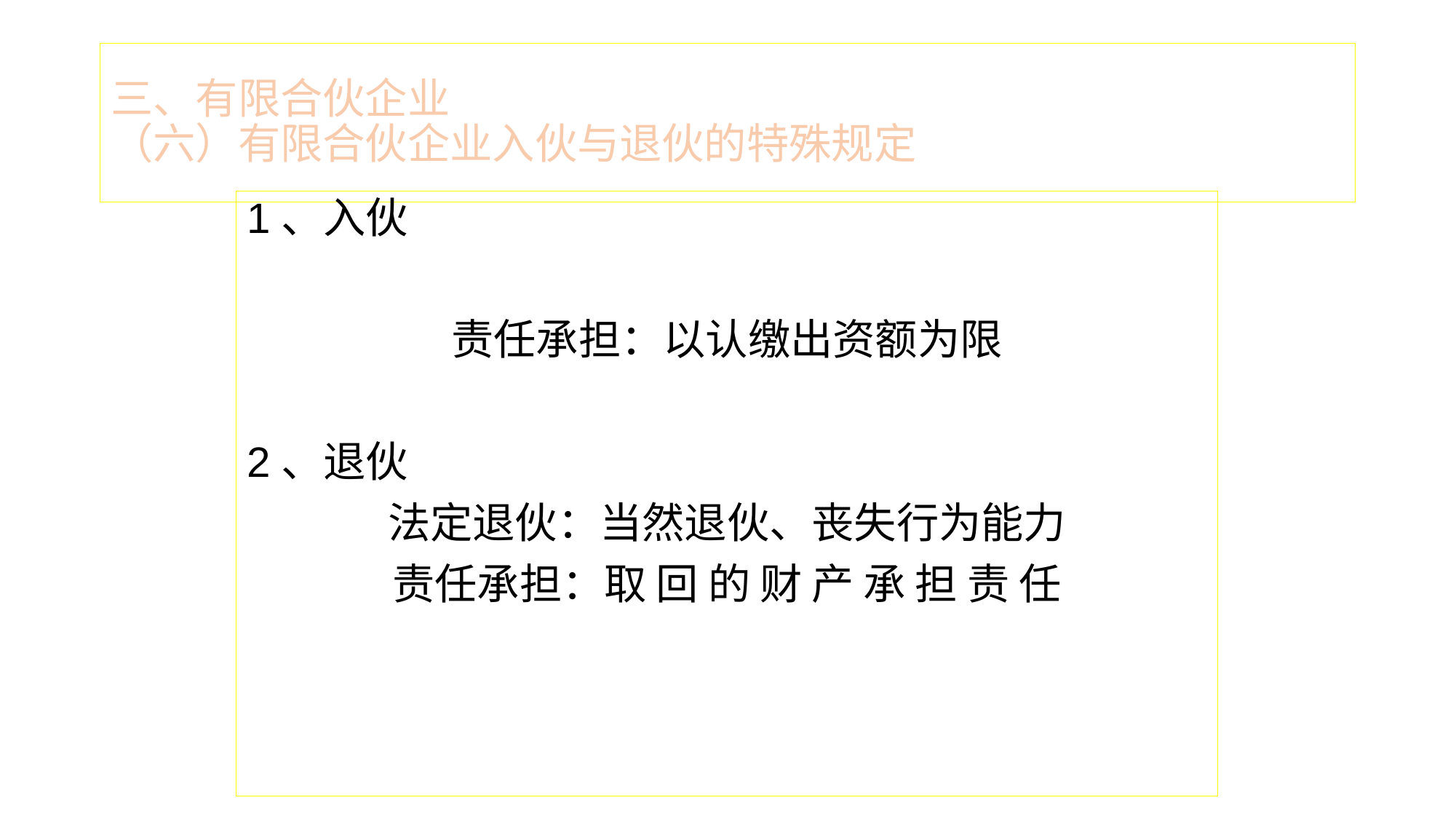

# 三、有限合伙企业 （六）有限合伙企业入伙与退伙的特殊规定
1、入伙

责任承担：以认缴出资额为限

2、退伙
法定退伙：当然退伙、丧失行为能力
责任承担：取 回 的 财 产 承 担 责 任